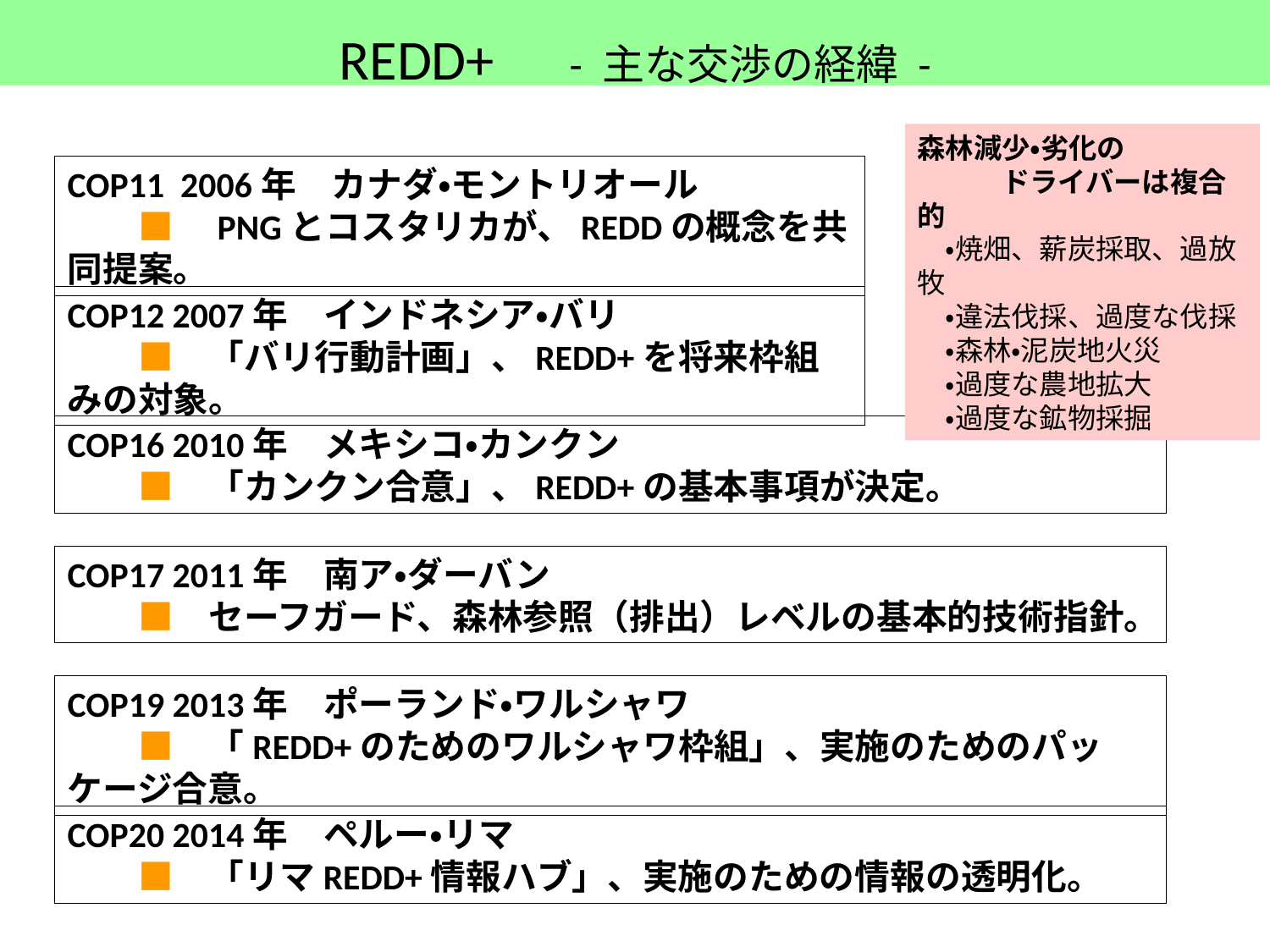

REDD+　- 主な交渉の経緯 -
森林減少・劣化の
　　　ドライバーは複合的
　・焼畑、薪炭採取、過放牧
　・違法伐採、過度な伐採
　・森林・泥炭地火災
　・過度な農地拡大
　・過度な鉱物採掘
COP11  2006年　カナダ・モントリオール
　　■　PNGとコスタリカが、REDDの概念を共同提案。
COP12 2007年　インドネシア・バリ
　　■　「バリ行動計画」、REDD+を将来枠組みの対象。
COP16 2010年　メキシコ・カンクン
　　■　「カンクン合意」、REDD+の基本事項が決定。
COP17 2011年　南ア・ダーバン
　　■　セーフガード、森林参照（排出）レベルの基本的技術指針。
COP19 2013年　ポーランド・ワルシャワ
　　■　「REDD+のためのワルシャワ枠組」、実施のためのパッケージ合意。
COP20 2014年　ペルー・リマ
　　■　「リマREDD+情報ハブ」、実施のための情報の透明化。